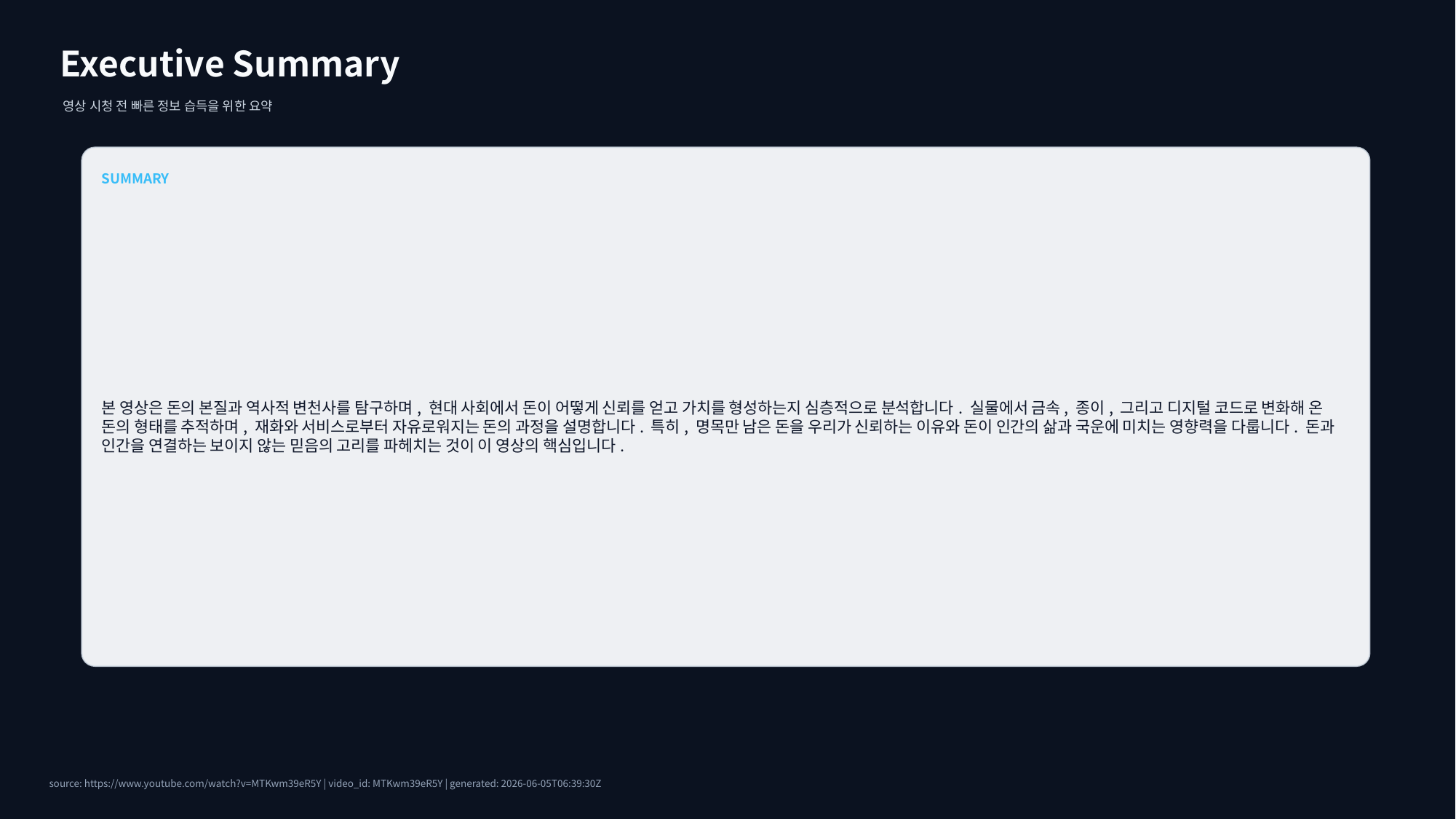

Executive Summary
영상 시청 전 빠른 정보 습득을 위한 요약

SUMMARY
본 영상은 돈의 본질과 역사적 변천사를 탐구하며, 현대 사회에서 돈이 어떻게 신뢰를 얻고 가치를 형성하는지 심층적으로 분석합니다. 실물에서 금속, 종이, 그리고 디지털 코드로 변화해 온 돈의 형태를 추적하며, 재화와 서비스로부터 자유로워지는 돈의 과정을 설명합니다. 특히, 명목만 남은 돈을 우리가 신뢰하는 이유와 돈이 인간의 삶과 국운에 미치는 영향력을 다룹니다. 돈과 인간을 연결하는 보이지 않는 믿음의 고리를 파헤치는 것이 이 영상의 핵심입니다.
source: https://www.youtube.com/watch?v=MTKwm39eR5Y | video_id: MTKwm39eR5Y | generated: 2026-06-05T06:39:30Z